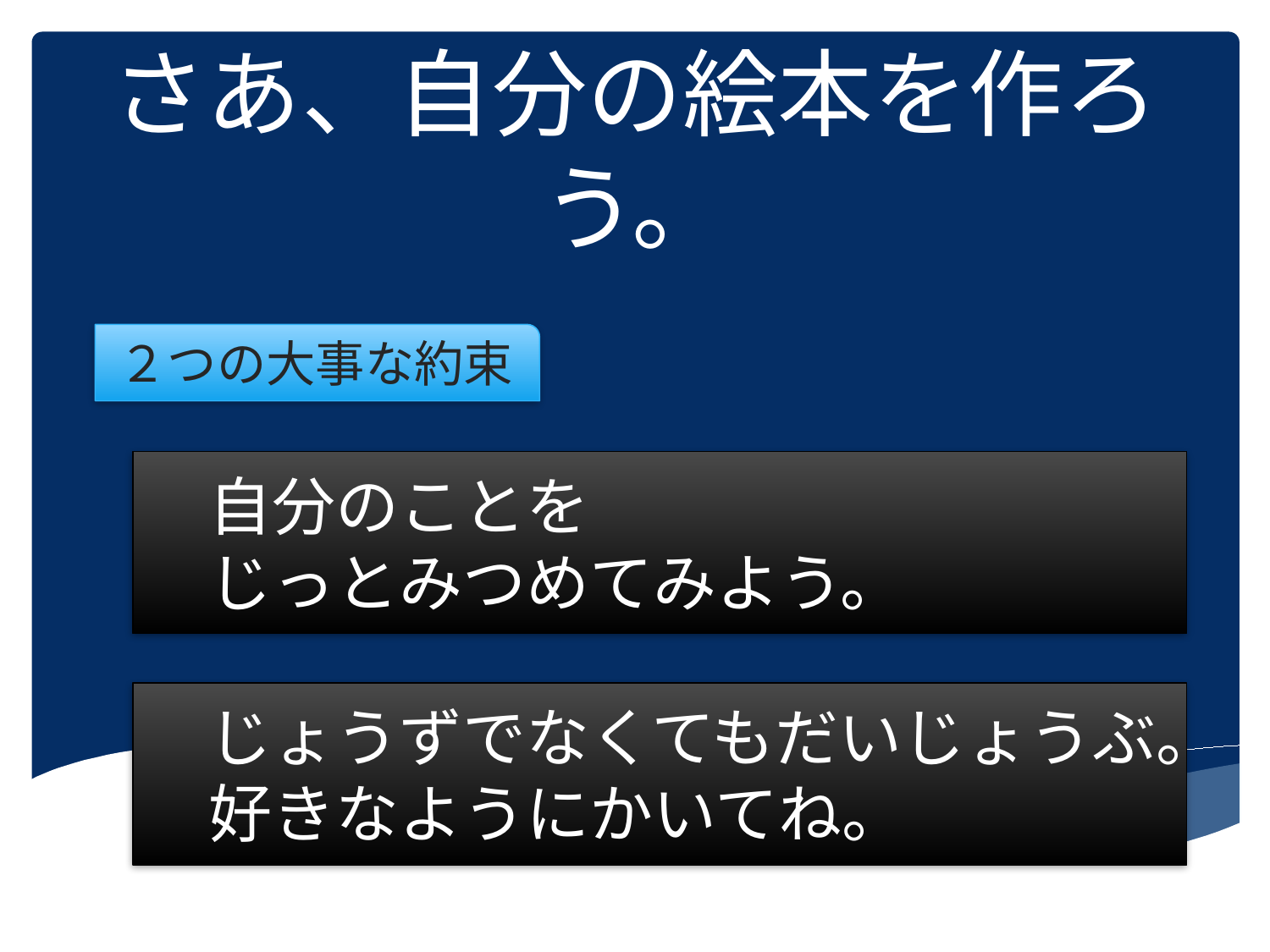

# さあ、自分の絵本を作ろう。
２つの大事な約束
　自分のことを
　じっとみつめてみよう。
　じょうずでなくてもだいじょうぶ。
　好きなようにかいてね。